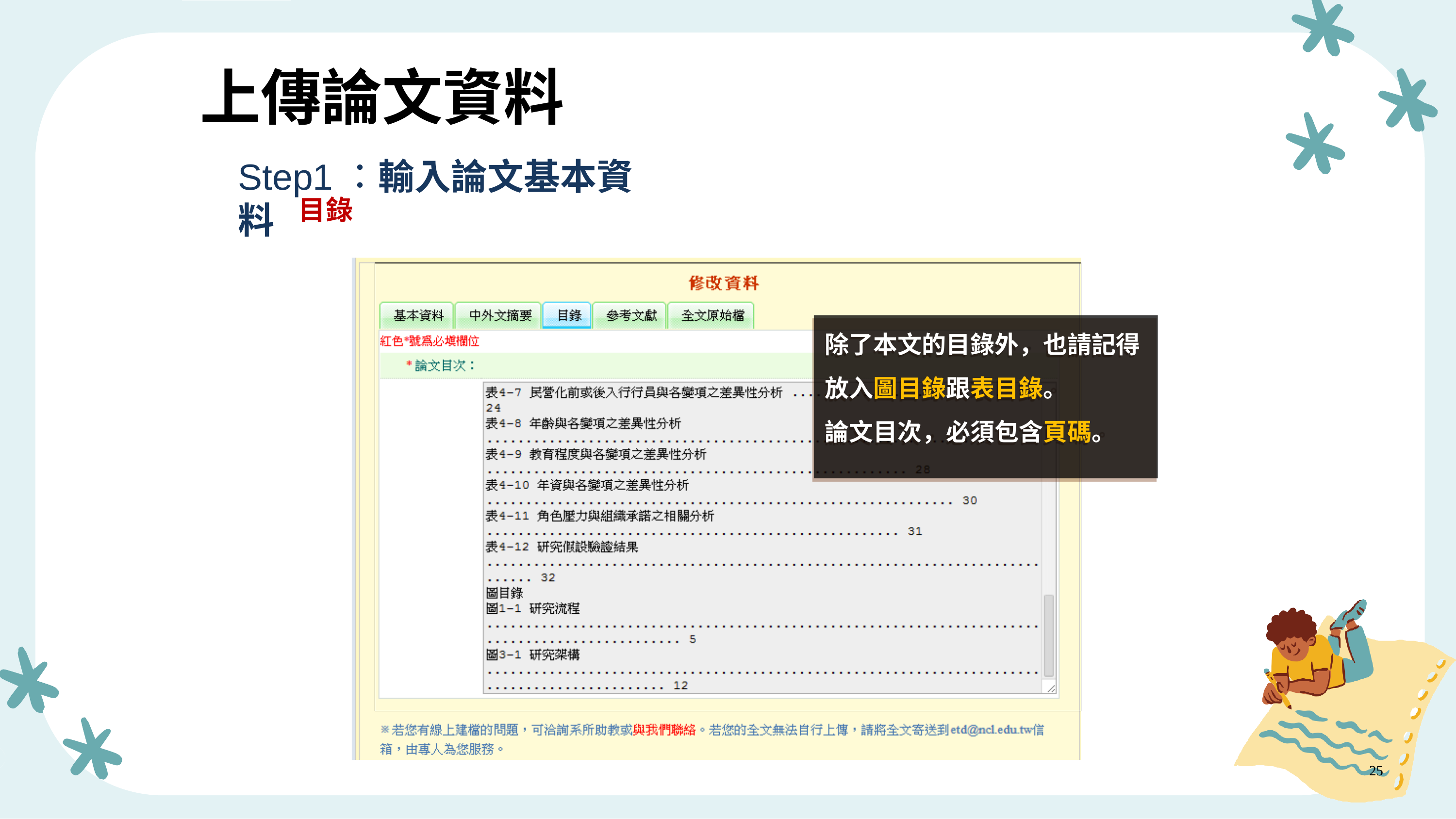

上傳論文資料
Step1：輸入論文基本資料
目錄

除了本文的目錄外，也請記得 放入圖目錄跟表目錄。
論文目次，必須包含頁碼。

25